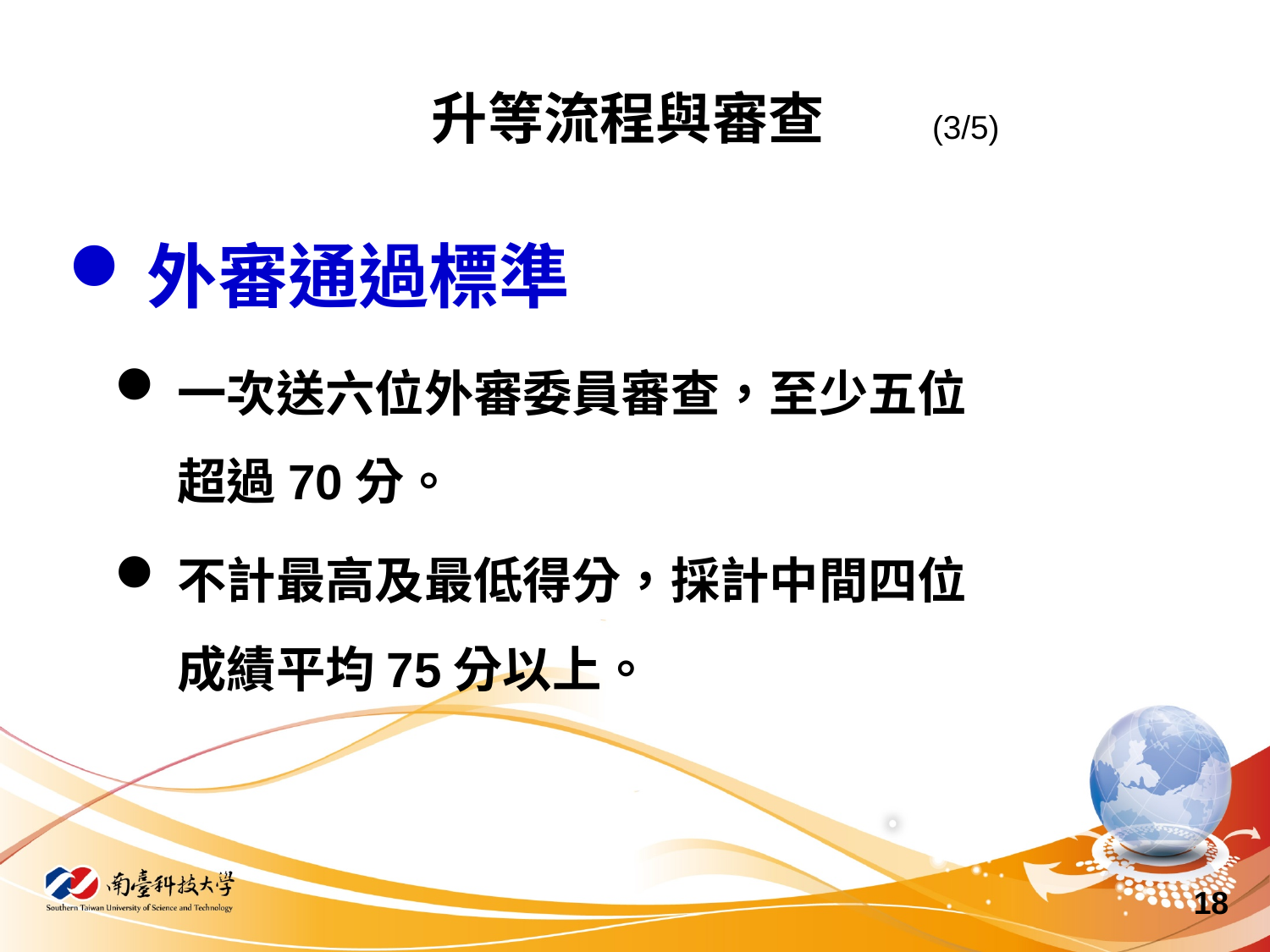

# 升等流程與審查        (3/5)
外審通過標準

一次送六位外審委員審查，至少五位超過70分。
不計最高及最低得分，採計中間四位成績平均75分以上。
18